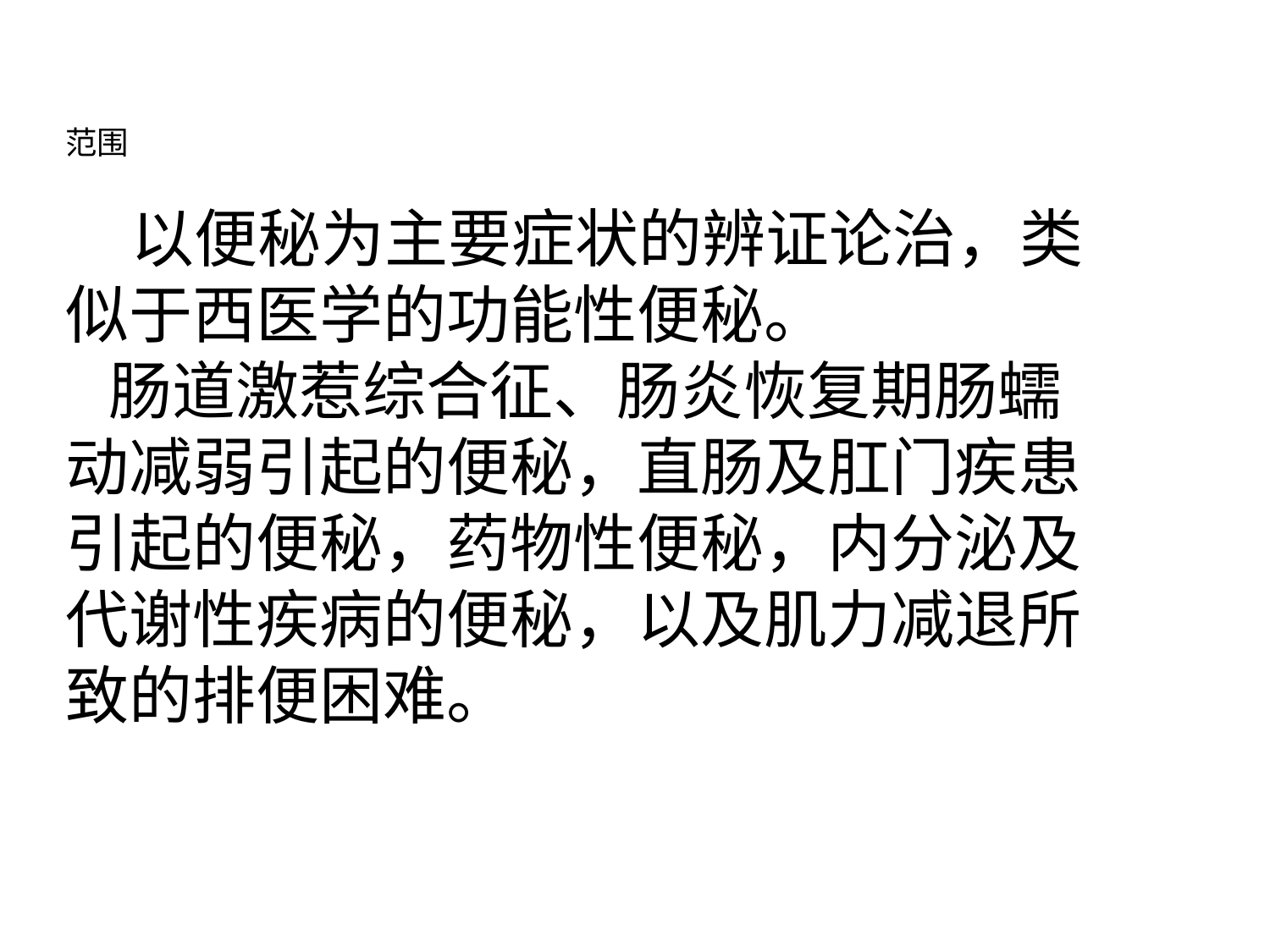

范围

      以便秘为主要症状的辨证论治，类似于西医学的功能性便秘。
  肠道激惹综合征、肠炎恢复期肠蠕动减弱引起的便秘，直肠及肛门疾患引起的便秘，药物性便秘，内分泌及代谢性疾病的便秘，以及肌力减退所致的排便困难。